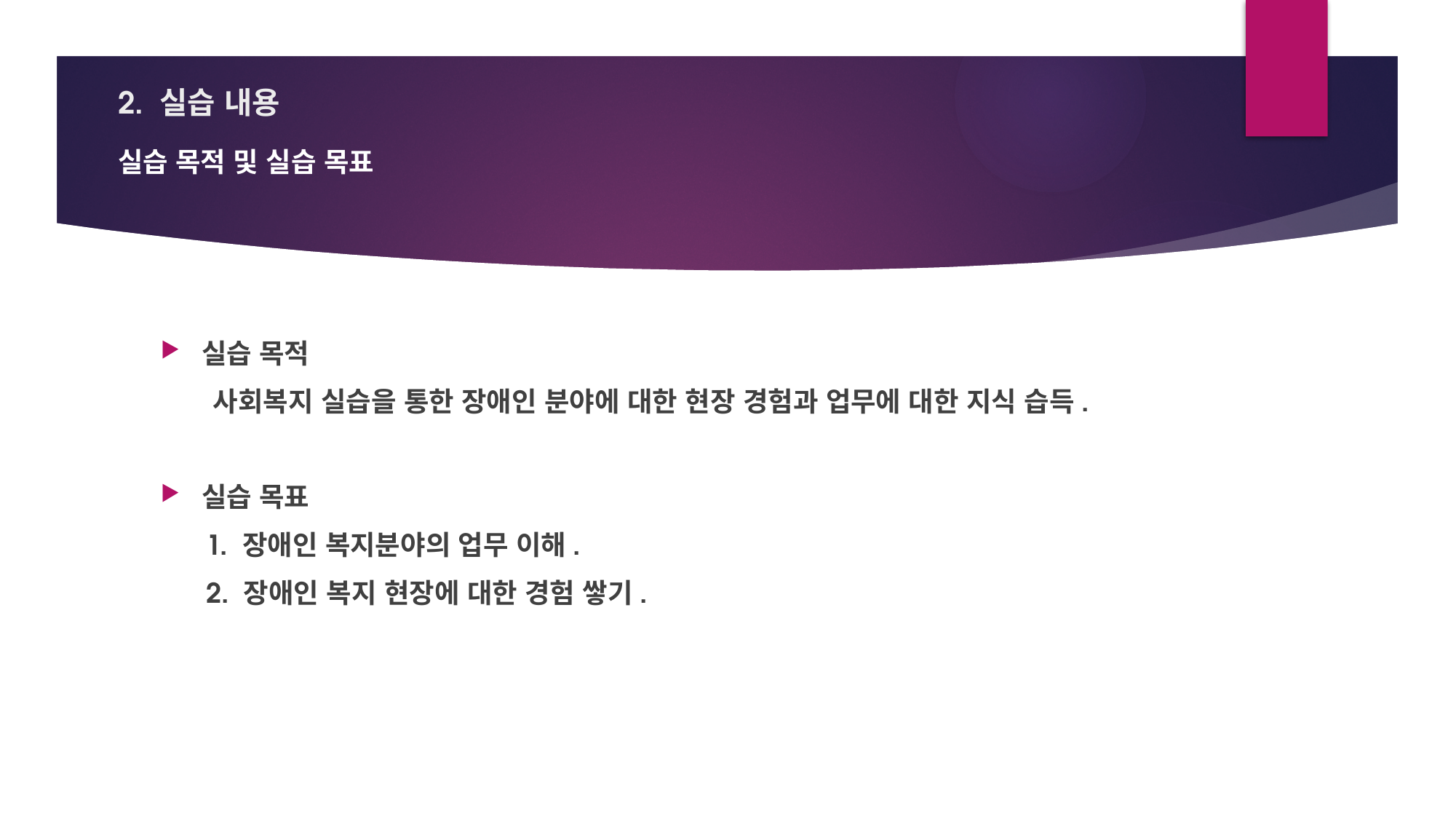

# 2. 실습 내용
실습 목적 및 실습 목표
실습 목적
      사회복지 실습을 통한 장애인 분야에 대한 현장 경험과 업무에 대한 지식 습득.

실습 목표
      1. 장애인 복지분야의 업무 이해.
      2. 장애인 복지 현장에 대한 경험 쌓기.